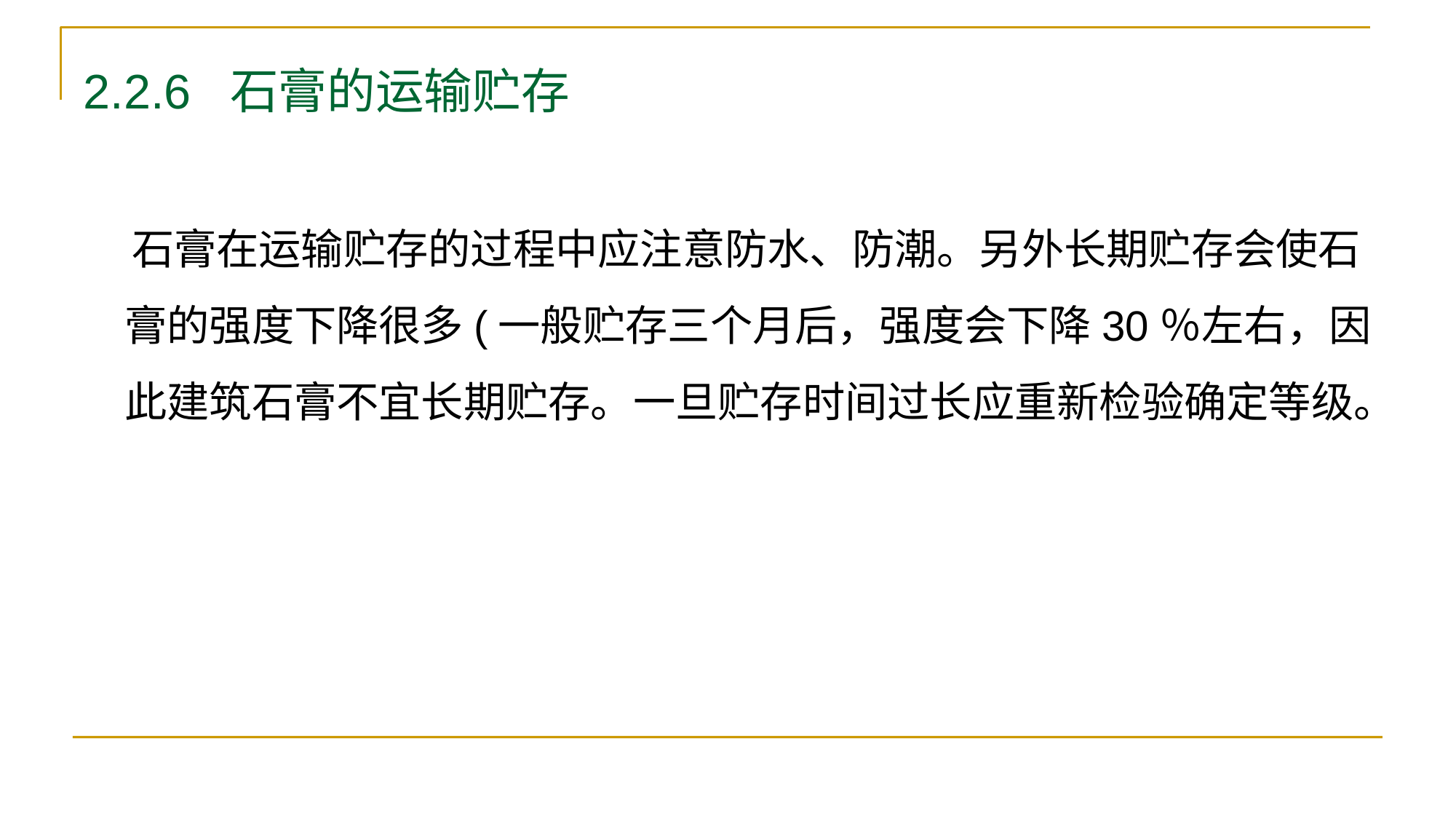

# 2.2.6  石膏的运输贮存
    石膏在运输贮存的过程中应注意防水、防潮。另外长期贮存会使石膏的强度下降很多(一般贮存三个月后，强度会下降30％左右，因此建筑石膏不宜长期贮存。一旦贮存时间过长应重新检验确定等级。